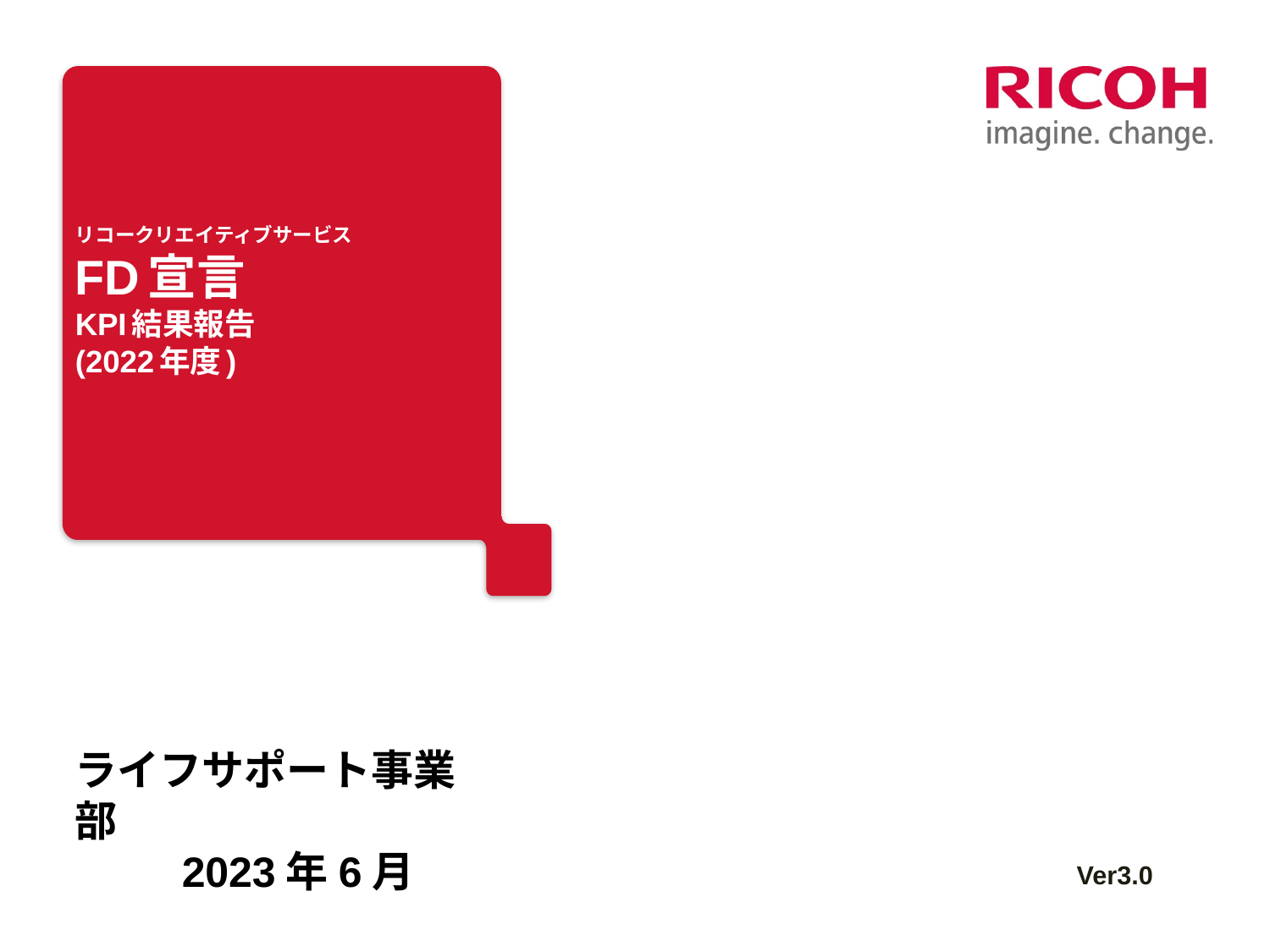

# リコークリエイティブサービス FD宣言 KPI結果報告 (2022年度)
ライフサポート事業部
         2023年6月
Ver3.0